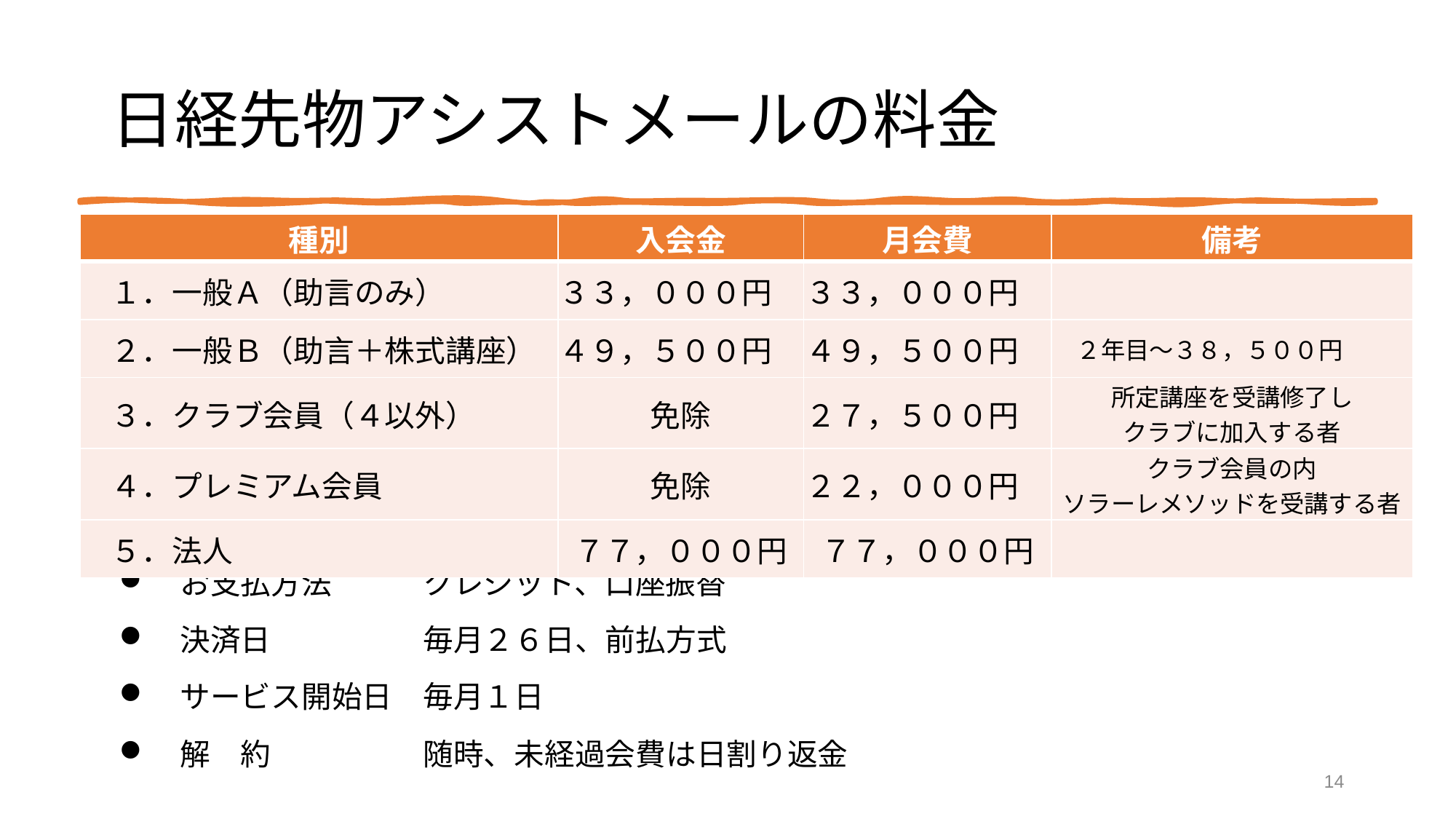

# 日経先物アシストメールの料金

| 種別 | 入会金 | 月会費 | 備考 |
| --- | --- | --- | --- |
| １．一般Ａ（助言のみ） | ３３，０００円 | ３３，０００円 |  |
| ２．一般Ｂ（助言＋株式講座） | ４９，５００円 | ４９，５００円 | ２年目～３８，５００円 |
| ３．クラブ会員（４以外） | 免除 | ２７，５００円 | 所定講座を受講修了し クラブに加入する者 |
| ４．プレミアム会員 | 免除 | ２２，０００円 | クラブ会員の内 ソラーレメソッドを受講する者 |
| ５．法人 | ７７，０００円 | ７７，０００円 |  |
　お支払方法　　　クレジット、口座振替
　決済日　　　　　毎月２６日、前払方式
　サービス開始日　毎月１日
　解　約　　　　　随時、未経過会費は日割り返金
14